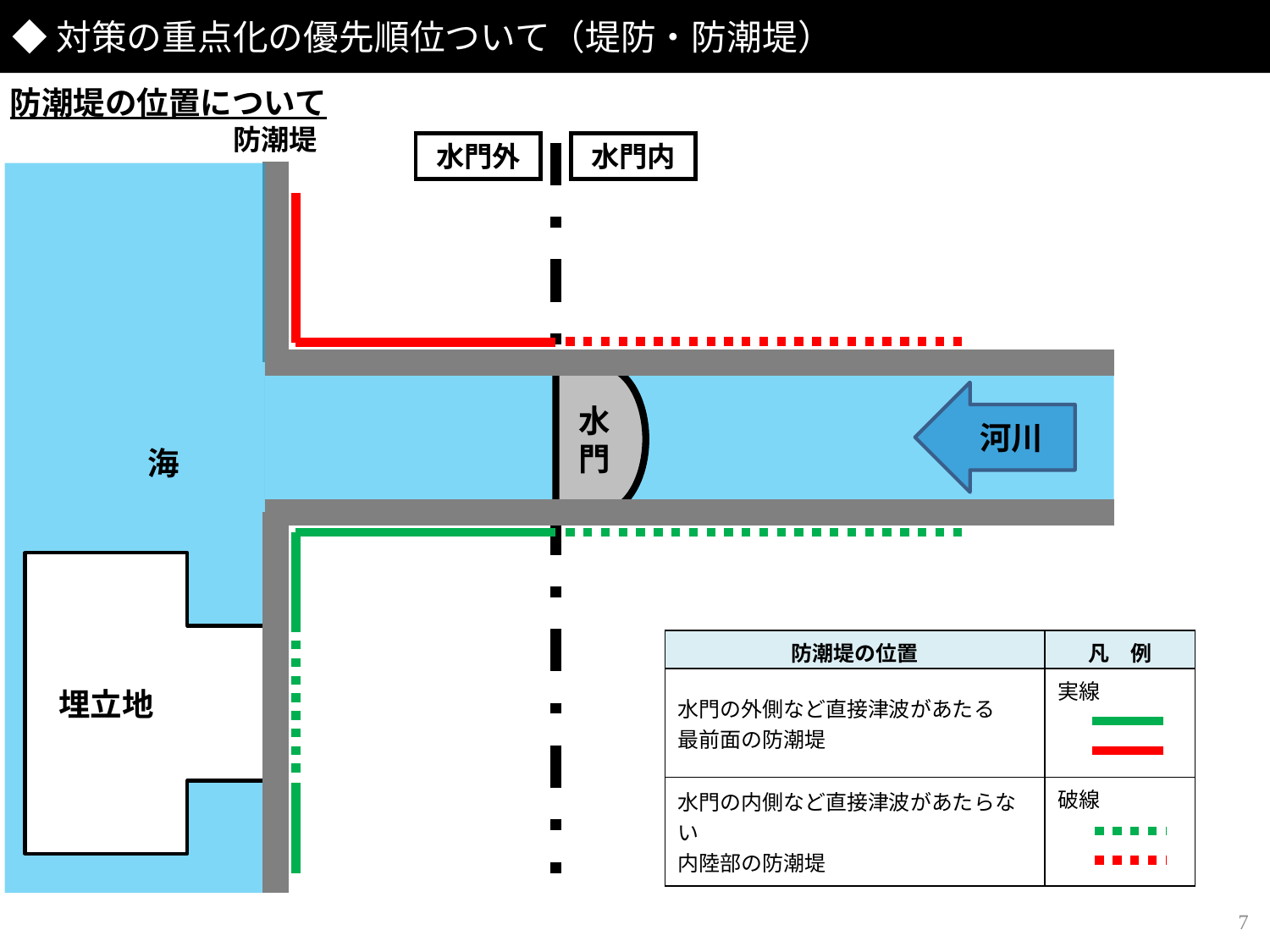

◆対策の重点化の優先順位ついて（堤防・防潮堤）
防潮堤の位置について
防潮堤
水門外
水門内

水門
河川
海
埋立地
| 防潮堤の位置 | 凡　例 |
| --- | --- |
| 水門の外側など直接津波があたる 最前面の防潮堤 | 実線 |
| 水門の内側など直接津波があたらない 内陸部の防潮堤 | 破線 |
7